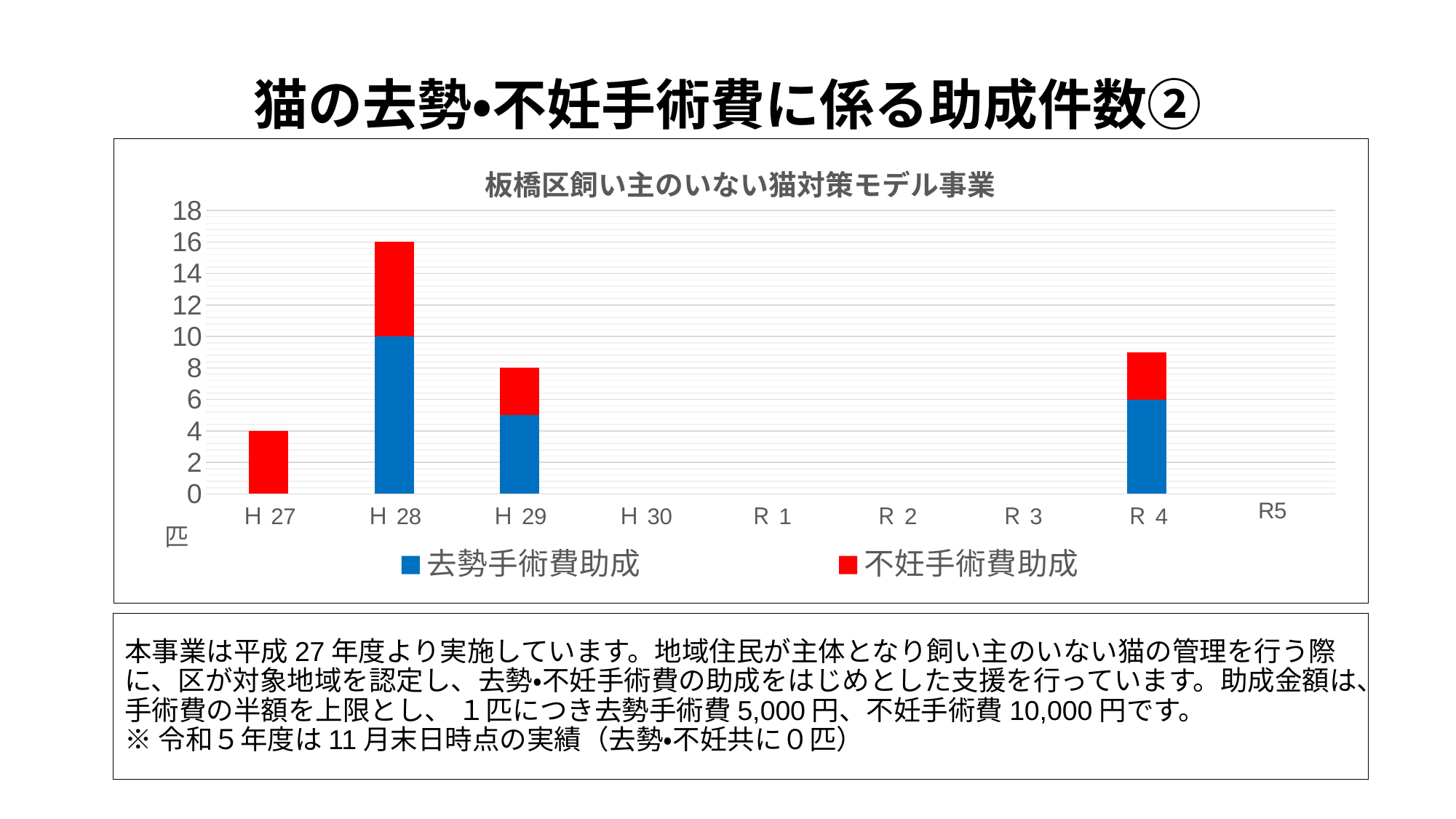

# 猫の去勢・不妊手術費に係る助成件数②

### Chart: 板橋区飼い主のいない猫対策モデル事業

| Category | 去勢手術費助成 | 不妊手術費助成 |
|---|---|---|
| Ｈ27 | None | 4.0 |
| Ｈ28 | 10.0 | 6.0 |
| Ｈ29 | 5.0 | 3.0 |
| Ｈ30 | None | None |
| Ｒ1 | None | None |
| Ｒ2 | None | None |
| Ｒ3 | None | None |
| Ｒ4 | 6.0 | 3.0 |
| R5 | None | None |
本事業は平成27年度より実施しています。地域住民が主体となり飼い主のいない猫の管理を行う際に、区が対象地域を認定し、去勢・不妊手術費の助成をはじめとした支援を行っています。助成金額は、手術費の半額を上限とし、 １匹につき去勢手術費5,000円、不妊手術費10,000円です。
※令和５年度は11月末日時点の実績（去勢・不妊共に０匹）